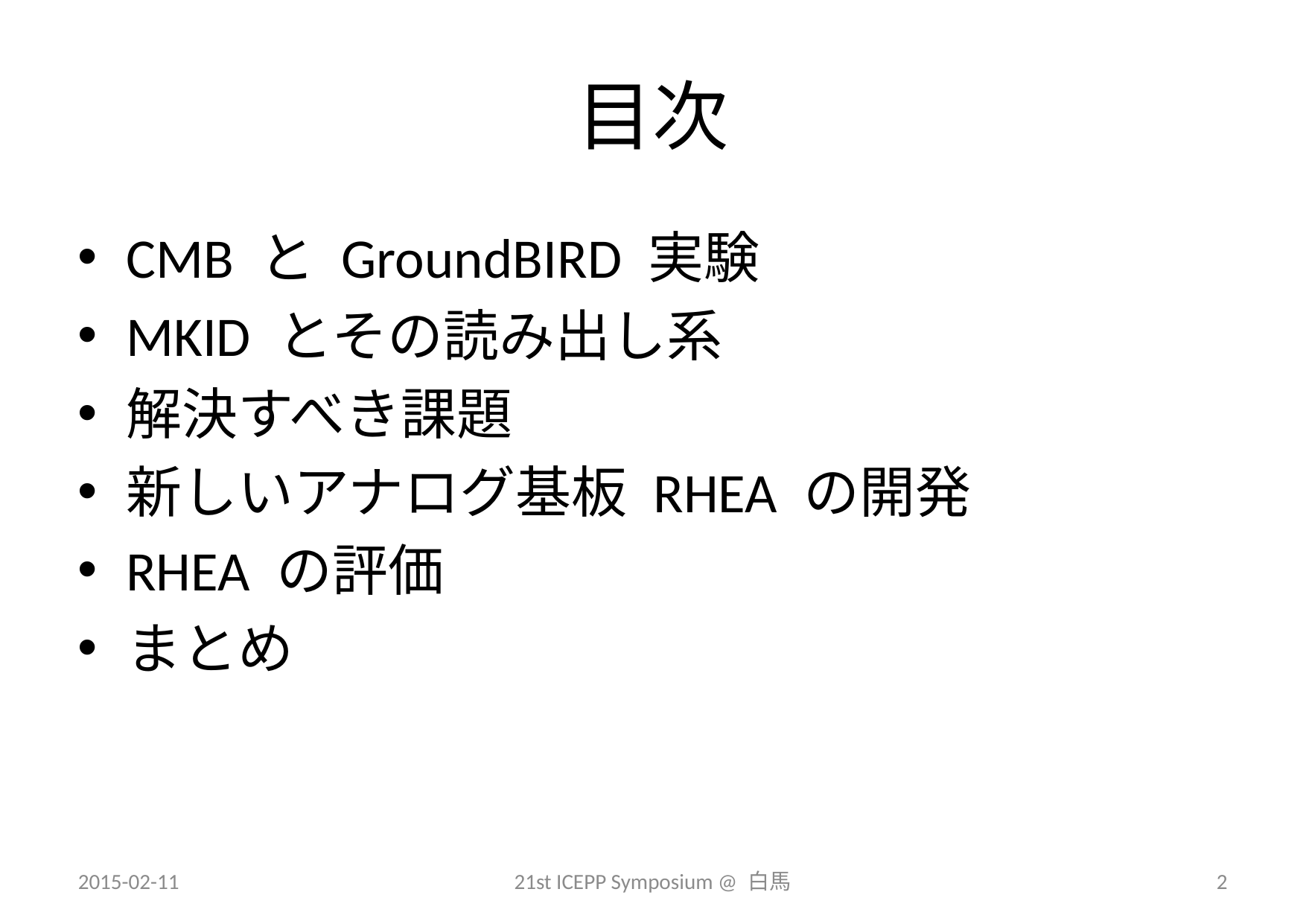

# 目次
CMB と GroundBIRD 実験
MKID とその読み出し系
解決すべき課題
新しいアナログ基板 RHEA の開発
RHEA の評価
まとめ

2015-02-11
21st ICEPP Symposium @ 白馬
2